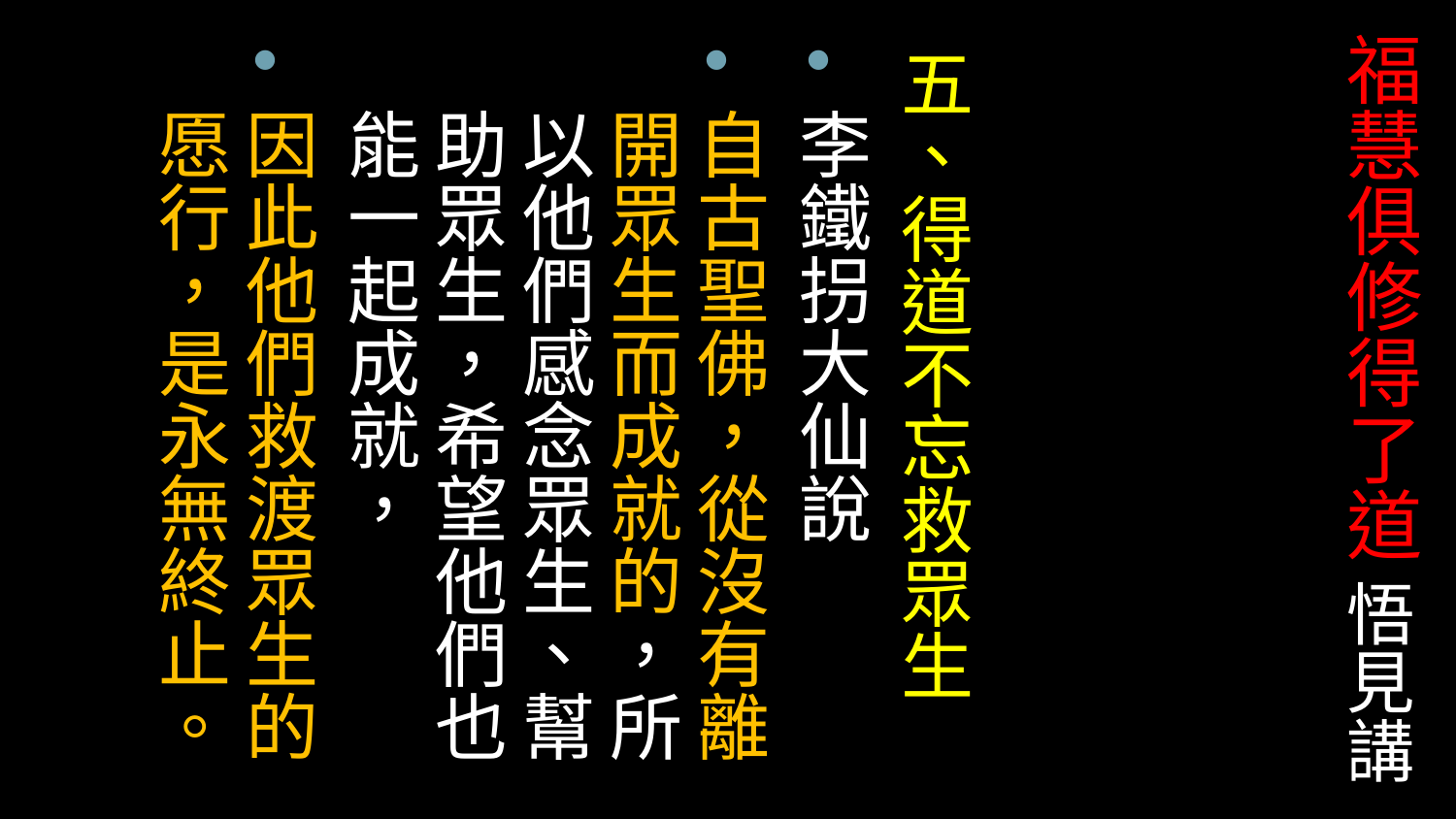

# 福慧俱修得了道 悟見講
五、得道不忘救眾生
李鐵拐大仙說
自古聖佛，從沒有離開眾生而成就的，所以他們感念眾生、幫助眾生，希望他們也能一起成就，
因此他們救渡眾生的愿行，是永無終止。